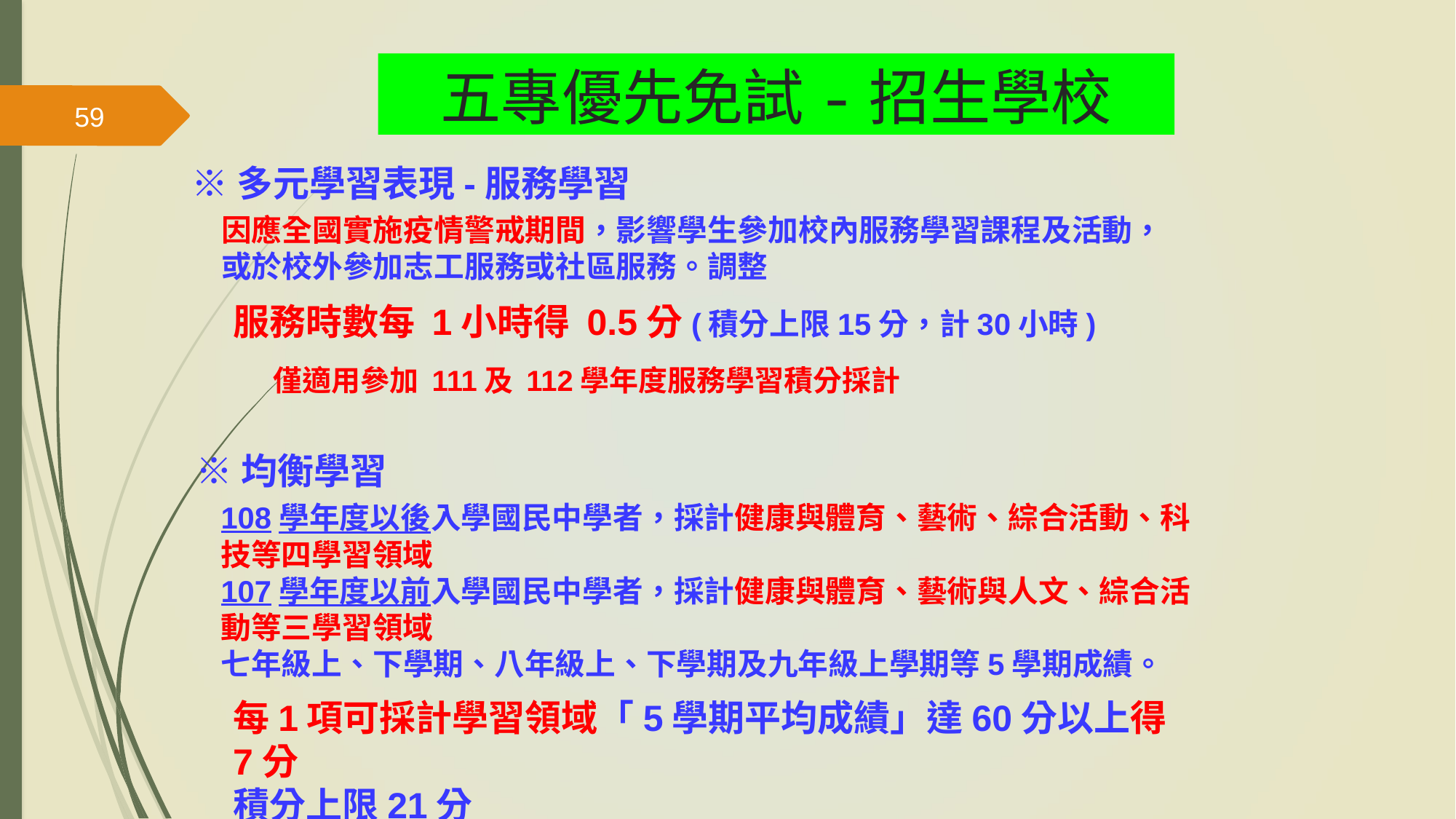

五專優先免試-招生學校
59
※多元學習表現-服務學習
因應全國實施疫情警戒期間，影響學生參加校內服務學習課程及活動，或於校外參加志工服務或社區服務。調整
服務時數每 1小時得 0.5分(積分上限15分，計30小時)
# 僅適用參加 111及 112學年度服務學習積分採計
※均衡學習
108學年度以後入學國民中學者，採計健康與體育、藝術、綜合活動、科技等四學習領域
107學年度以前入學國民中學者，採計健康與體育、藝術與人文、綜合活動等三學習領域
七年級上、下學期、八年級上、下學期及九年級上學期等5學期成績。
每1項可採計學習領域「5學期平均成績」達60分以上得7分
積分上限21分